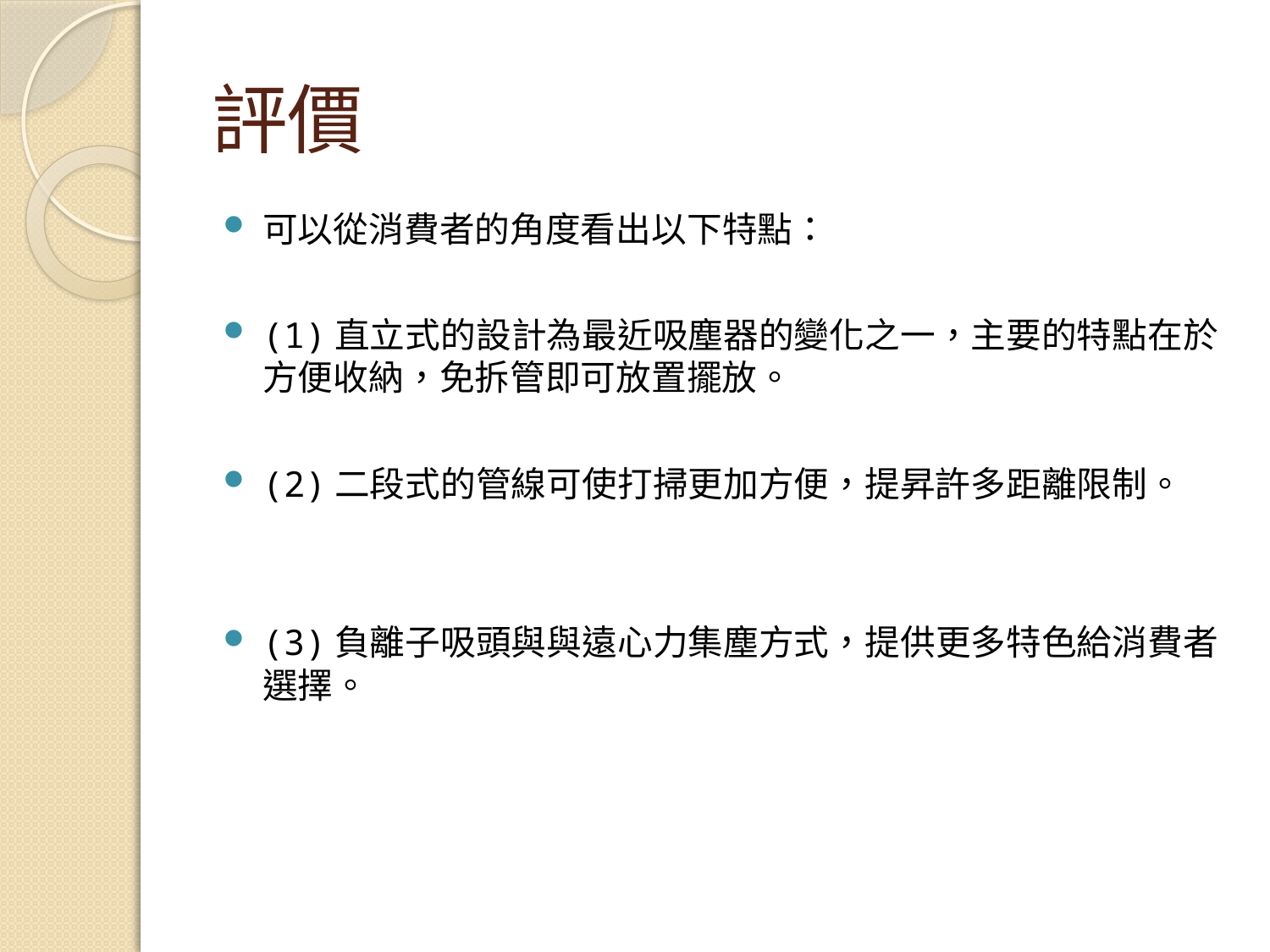

# 評價
可以從消費者的角度看出以下特點：

(1)直立式的設計為最近吸塵器的變化之一，主要的特點在於方便收納，免拆管即可放置擺放。

(2)二段式的管線可使打掃更加方便，提昇許多距離限制。

(3)負離子吸頭與與遠心力集塵方式，提供更多特色給消費者選擇。